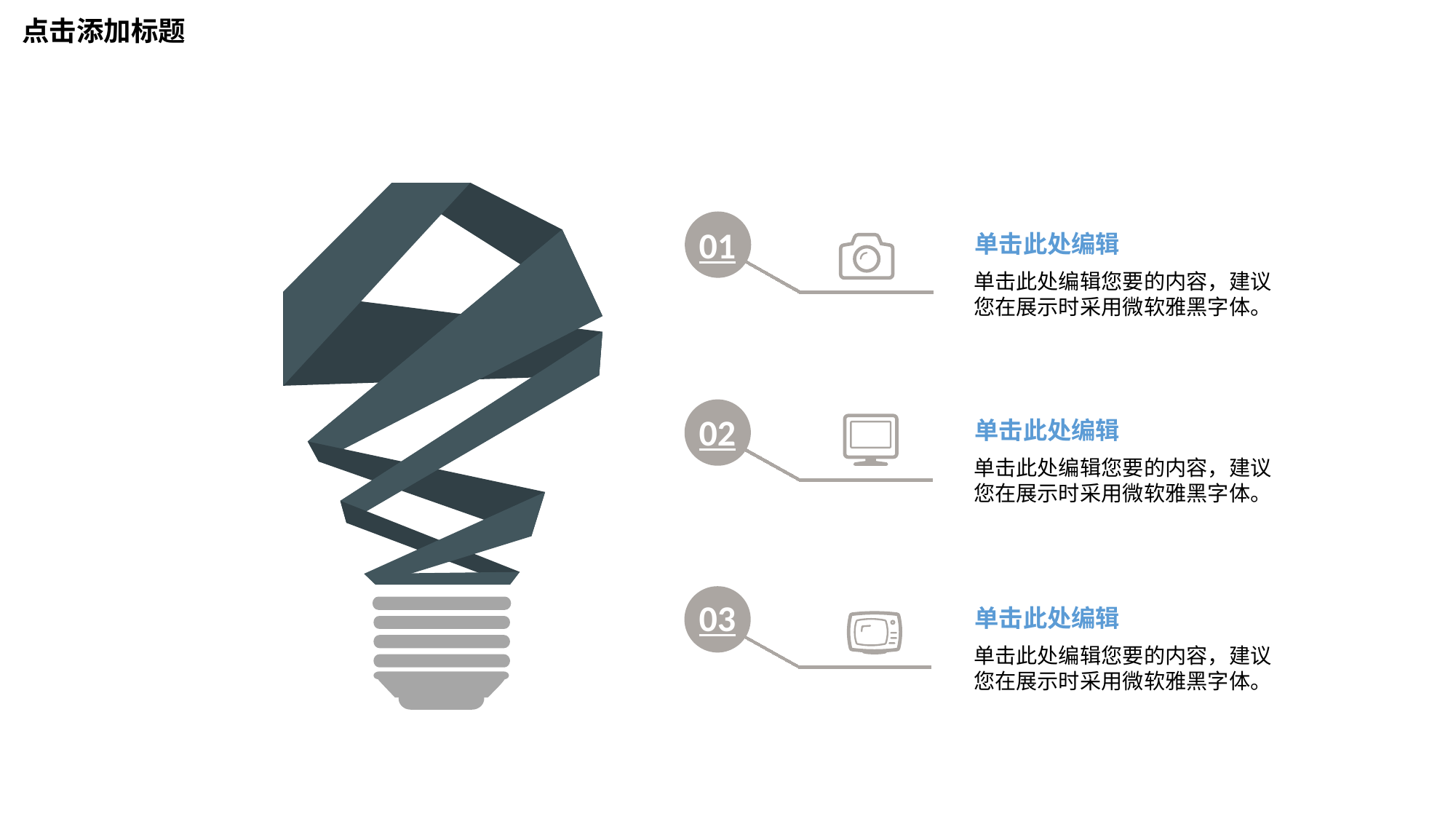

点击添加标题

01
单击此处编辑

单击此处编辑您要的内容，建议您在展示时采用微软雅黑字体。

02
单击此处编辑

单击此处编辑您要的内容，建议您在展示时采用微软雅黑字体。

03
单击此处编辑

单击此处编辑您要的内容，建议您在展示时采用微软雅黑字体。